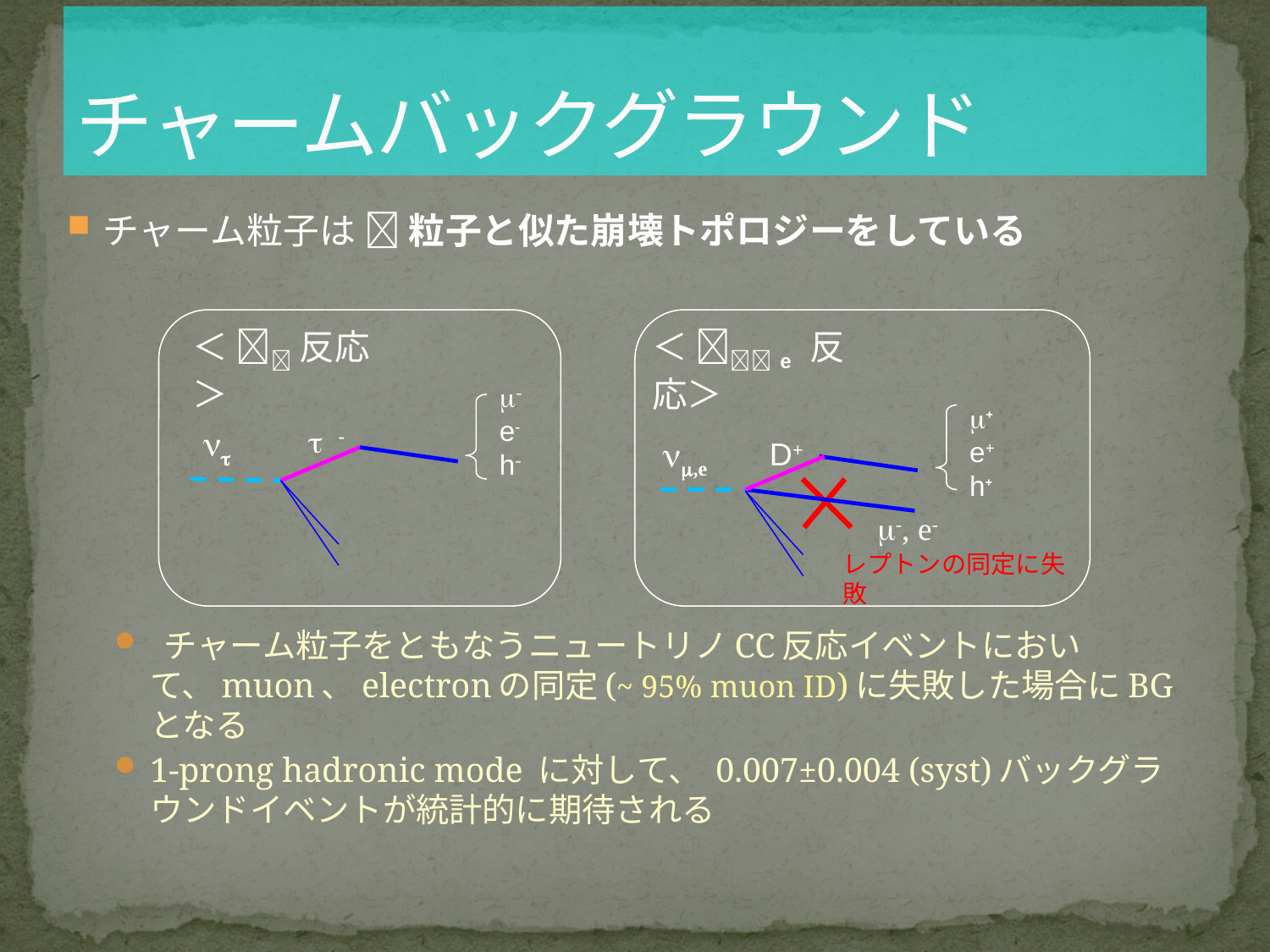

# チャームバックグラウンド
チャーム粒子は τ 粒子と似た崩壊トポロジーをしている

 チャーム粒子をともなうニュートリノCC反応イベントにおいて、muon、electronの同定(~ 95% muon ID)に失敗した場合にBGとなる
1-prong hadronic mode に対して、 0.007±0.004 (syst)バックグラウンドイベントが統計的に期待される

＜ ντ 反応＞
＜ νμ,e 反応＞
μ-
e-
h-

μ+
e+
h+

ντ
τ −
νμ,e
D+

μ-, e-
レプトンの同定に失敗